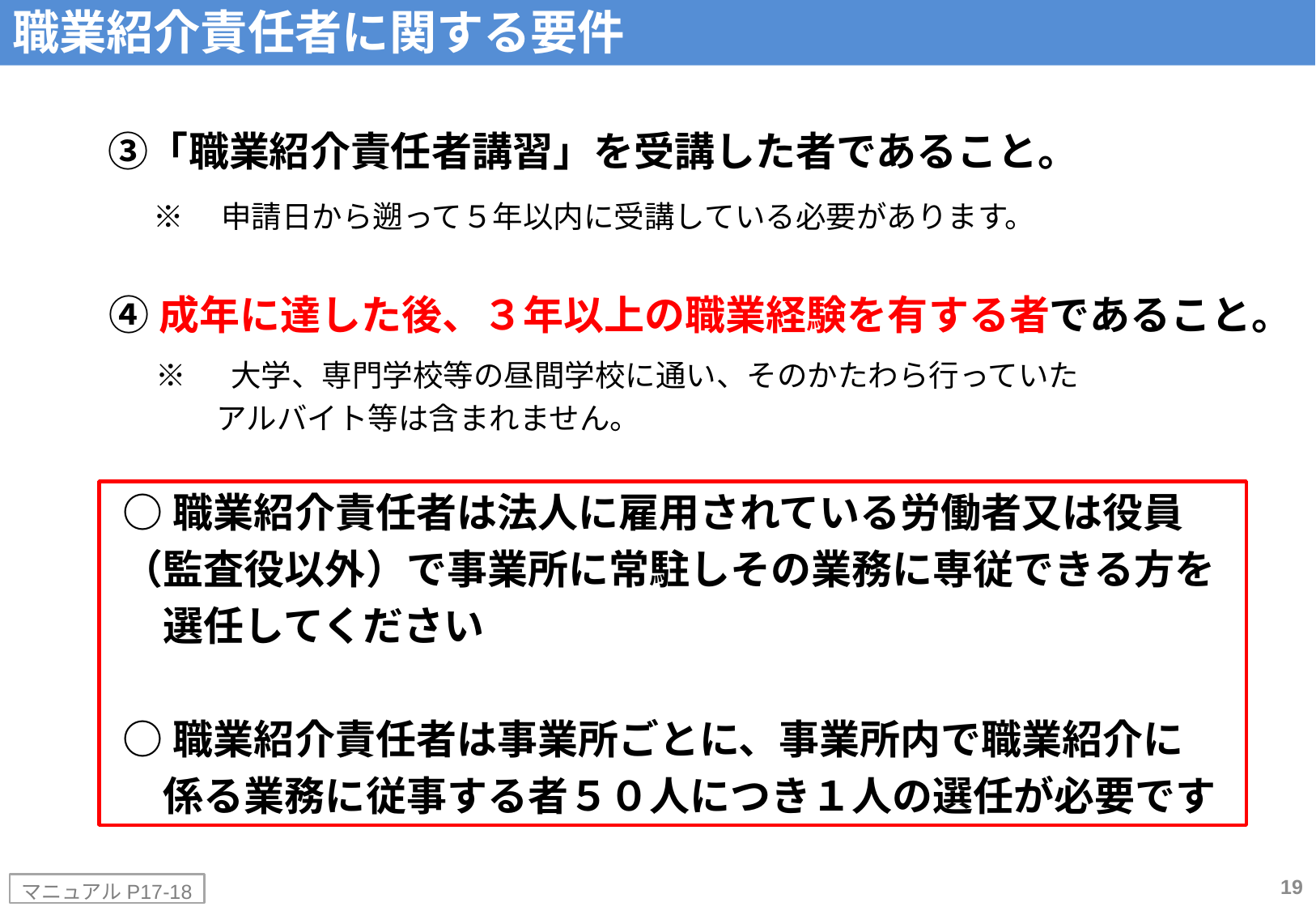

職業紹介責任者に関する要件
　③「職業紹介責任者講習」を受講した者であること。
※　申請日から遡って５年以内に受講している必要があります。
 ④成年に達した後、３年以上の職業経験を有する者であること。
※ 　大学、専門学校等の昼間学校に通い、そのかたわら行っていた
　　アルバイト等は含まれません。
○職業紹介責任者は法人に雇用されている労働者又は役員
（監査役以外）で事業所に常駐しその業務に専従できる方を
　選任してください

○職業紹介責任者は事業所ごとに、事業所内で職業紹介に
　係る業務に従事する者５０人につき１人の選任が必要です
19
マニュアルP17-18